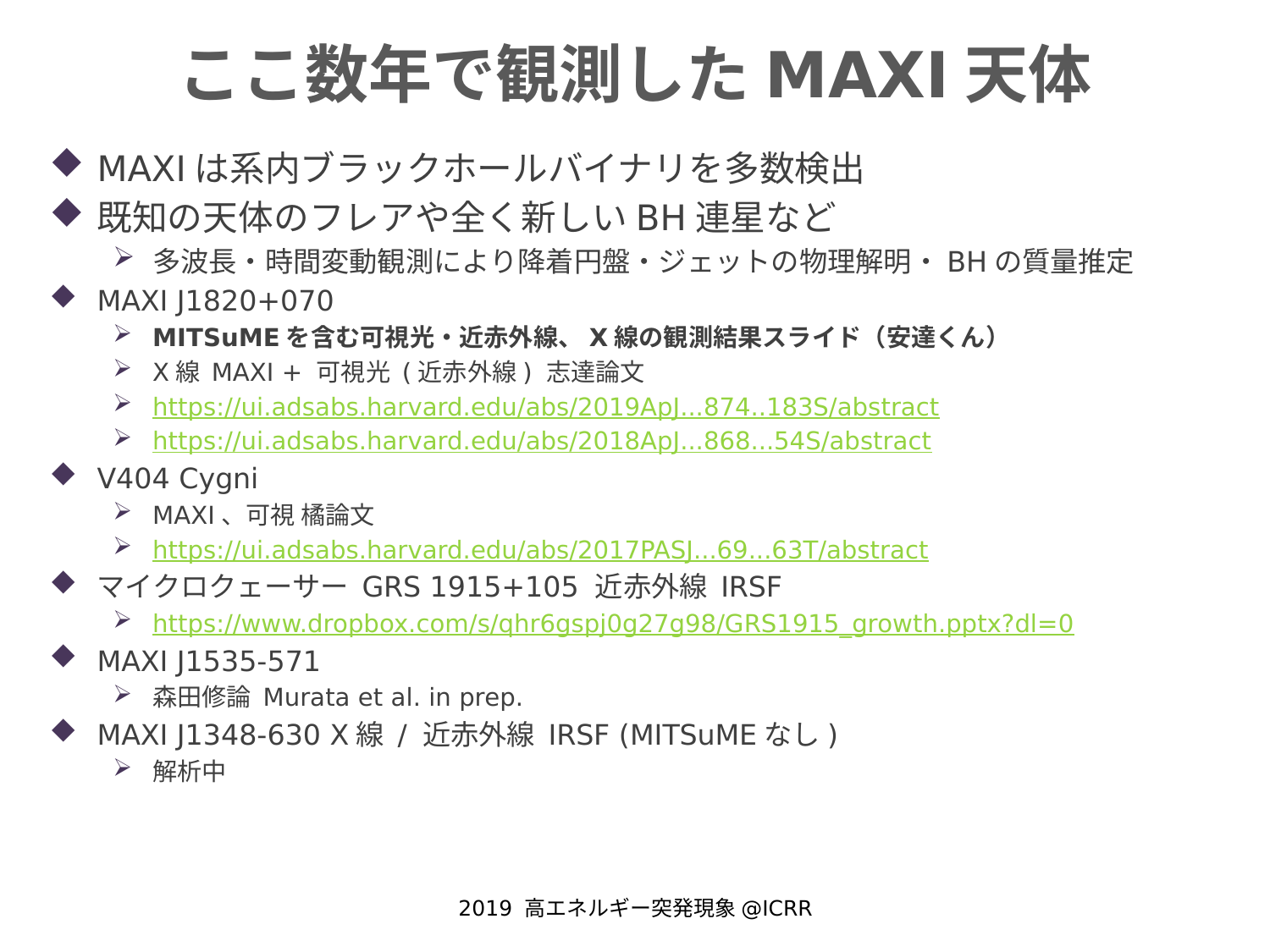

# ここ数年で観測したMAXI天体
MAXIは系内ブラックホールバイナリを多数検出
既知の天体のフレアや全く新しいBH連星など
多波長・時間変動観測により降着円盤・ジェットの物理解明・BHの質量推定
MAXI J1820+070
MITSuMEを含む可視光・近赤外線、X線の観測結果スライド（安達くん）
X線 MAXI + 可視光 (近赤外線) 志達論文
https://ui.adsabs.harvard.edu/abs/2019ApJ...874..183S/abstract
https://ui.adsabs.harvard.edu/abs/2018ApJ...868...54S/abstract
V404 Cygni
MAXI、可視 橘論文
https://ui.adsabs.harvard.edu/abs/2017PASJ...69...63T/abstract
マイクロクェーサー GRS 1915+105 近赤外線 IRSF
https://www.dropbox.com/s/qhr6gspj0g27g98/GRS1915_growth.pptx?dl=0
MAXI J1535-571
森田修論 Murata et al. in prep.
MAXI J1348-630 X線 / 近赤外線 IRSF (MITSuMEなし)
解析中

2019 高エネルギー突発現象@ICRR